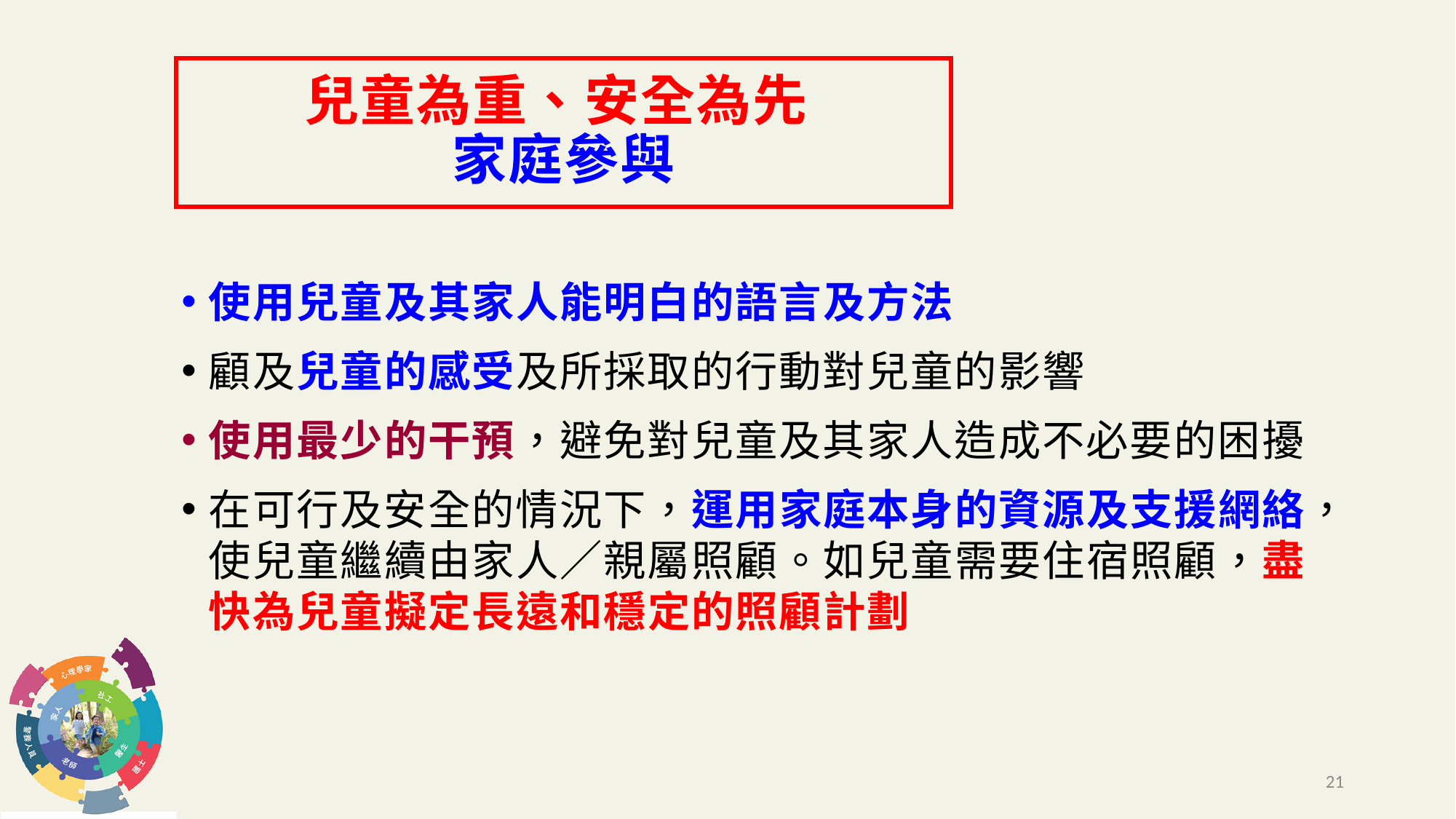

# 兒童為重、安全為先 家庭參與
使用兒童及其家人能明白的語言及方法
顧及兒童的感受及所採取的行動對兒童的影響
使用最少的干預，避免對兒童及其家人造成不必要的困擾
在可行及安全的情況下，運用家庭本身的資源及支援網絡，使兒童繼續由家人／親屬照顧。如兒童需要住宿照顧，盡快為兒童擬定長遠和穩定的照顧計劃

21